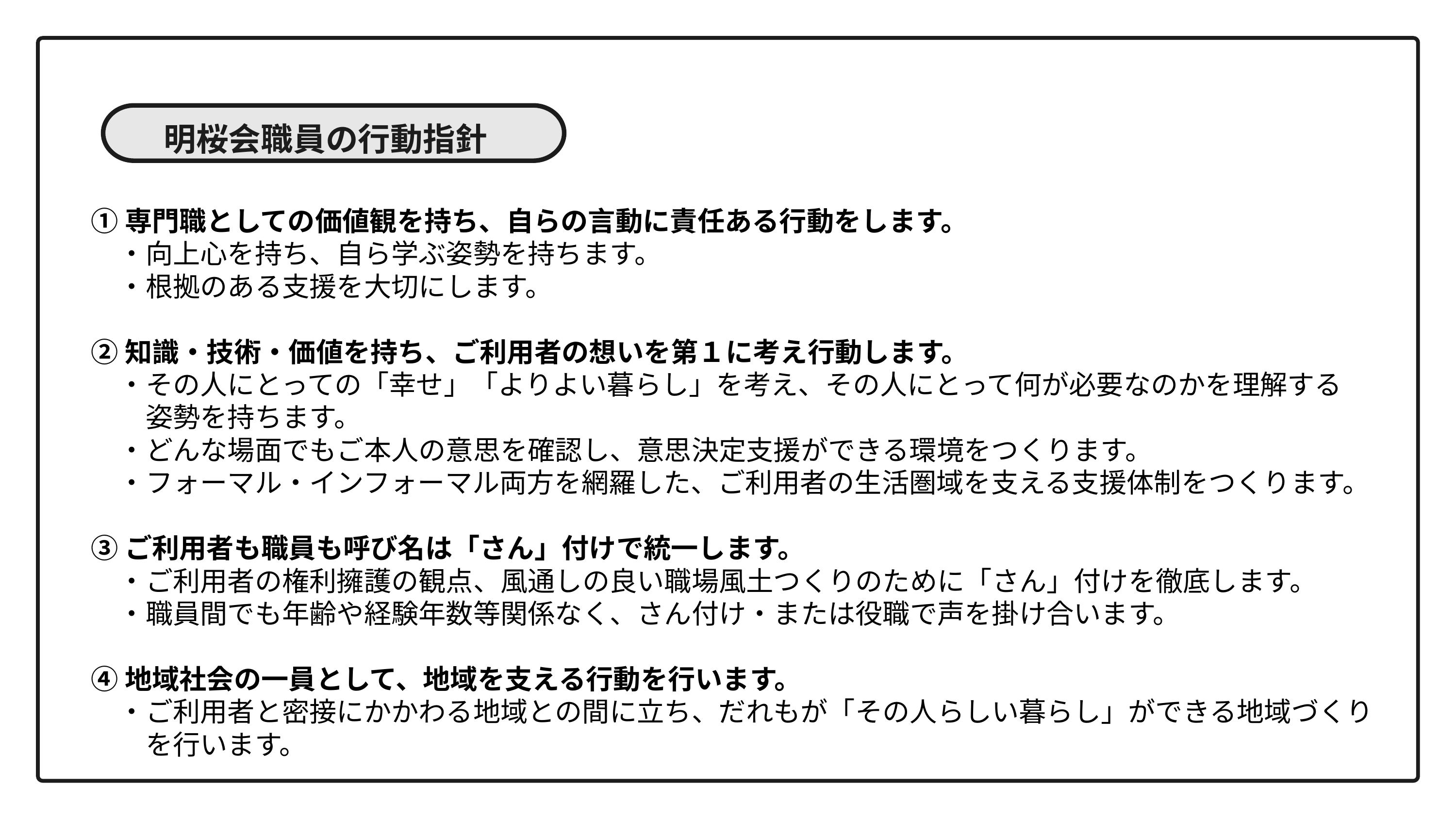

明桜会職員の行動指針
①専門職としての価値観を持ち、自らの言動に責任ある行動をします。
　・向上心を持ち、自ら学ぶ姿勢を持ちます。
　・根拠のある支援を大切にします。

②知識・技術・価値を持ち、ご利用者の想いを第１に考え行動します。
　・その人にとっての「幸せ」「よりよい暮らし」を考え、その人にとって何が必要なのかを理解する
　　姿勢を持ちます。
　・どんな場面でもご本人の意思を確認し、意思決定支援ができる環境をつくります。
　・フォーマル・インフォーマル両方を網羅した、ご利用者の生活圏域を支える支援体制をつくります。

③ご利用者も職員も呼び名は「さん」付けで統一します。
　・ご利用者の権利擁護の観点、風通しの良い職場風土つくりのために「さん」付けを徹底します。
　・職員間でも年齢や経験年数等関係なく、さん付け・または役職で声を掛け合います。

④地域社会の一員として、地域を支える行動を行います。
　・ご利用者と密接にかかわる地域との間に立ち、だれもが「その人らしい暮らし」ができる地域づくり
　　を行います。